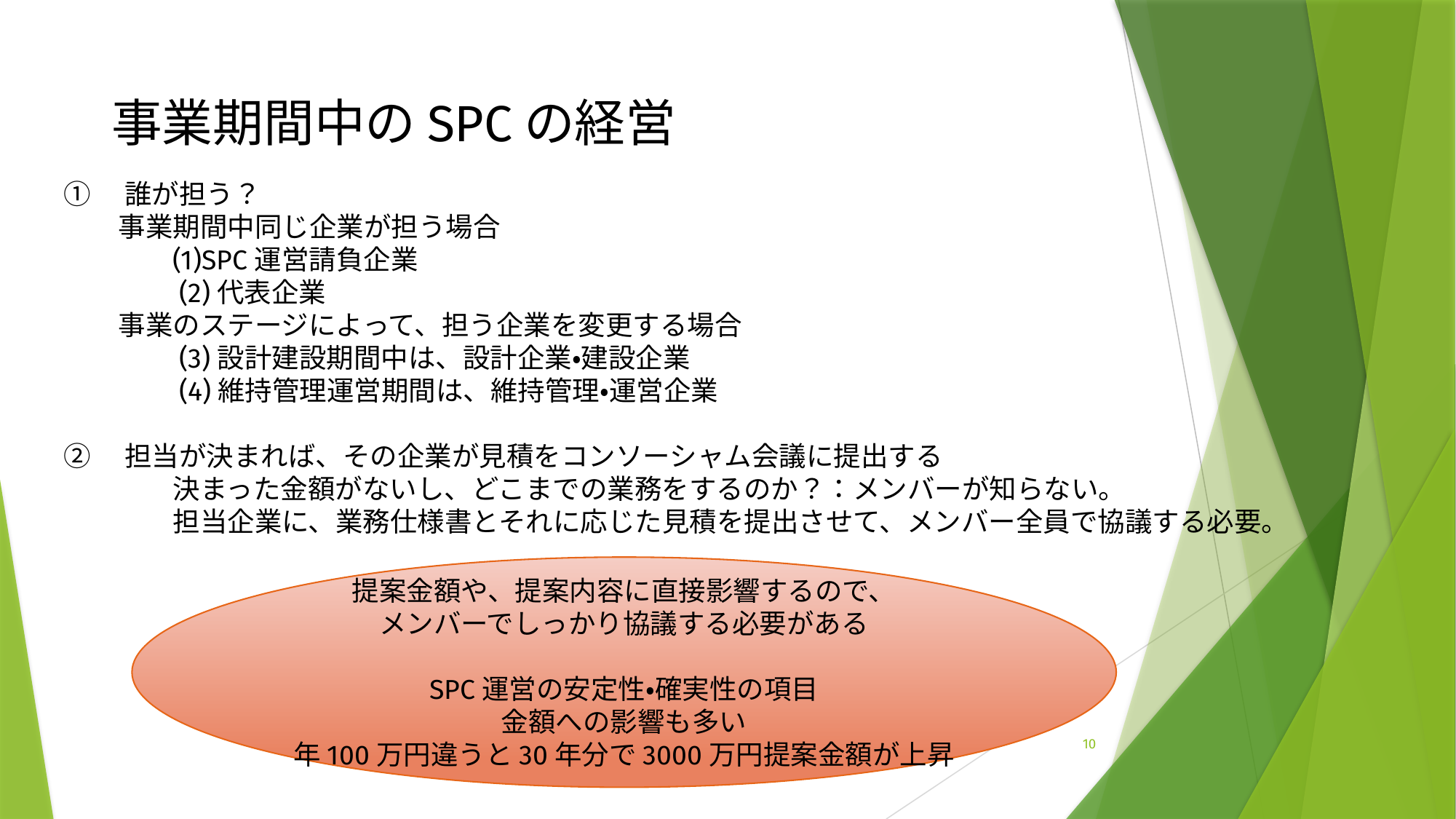

# 事業期間中のSPCの経営
①　誰が担う？
　　事業期間中同じ企業が担う場合
	(1)SPC運営請負企業
　　　　(2)代表企業
　　事業のステージによって、担う企業を変更する場合
　　　　(3)設計建設期間中は、設計企業・建設企業
　　　　(4)維持管理運営期間は、維持管理・運営企業

②　担当が決まれば、その企業が見積をコンソーシャム会議に提出する
　　　　決まった金額がないし、どこまでの業務をするのか？：メンバーが知らない。
　　　　担当企業に、業務仕様書とそれに応じた見積を提出させて、メンバー全員で協議する必要。

提案金額や、提案内容に直接影響するので、
メンバーでしっかり協議する必要がある

SPC運営の安定性・確実性の項目
金額への影響も多い
年100万円違うと30年分で3000万円提案金額が上昇
10